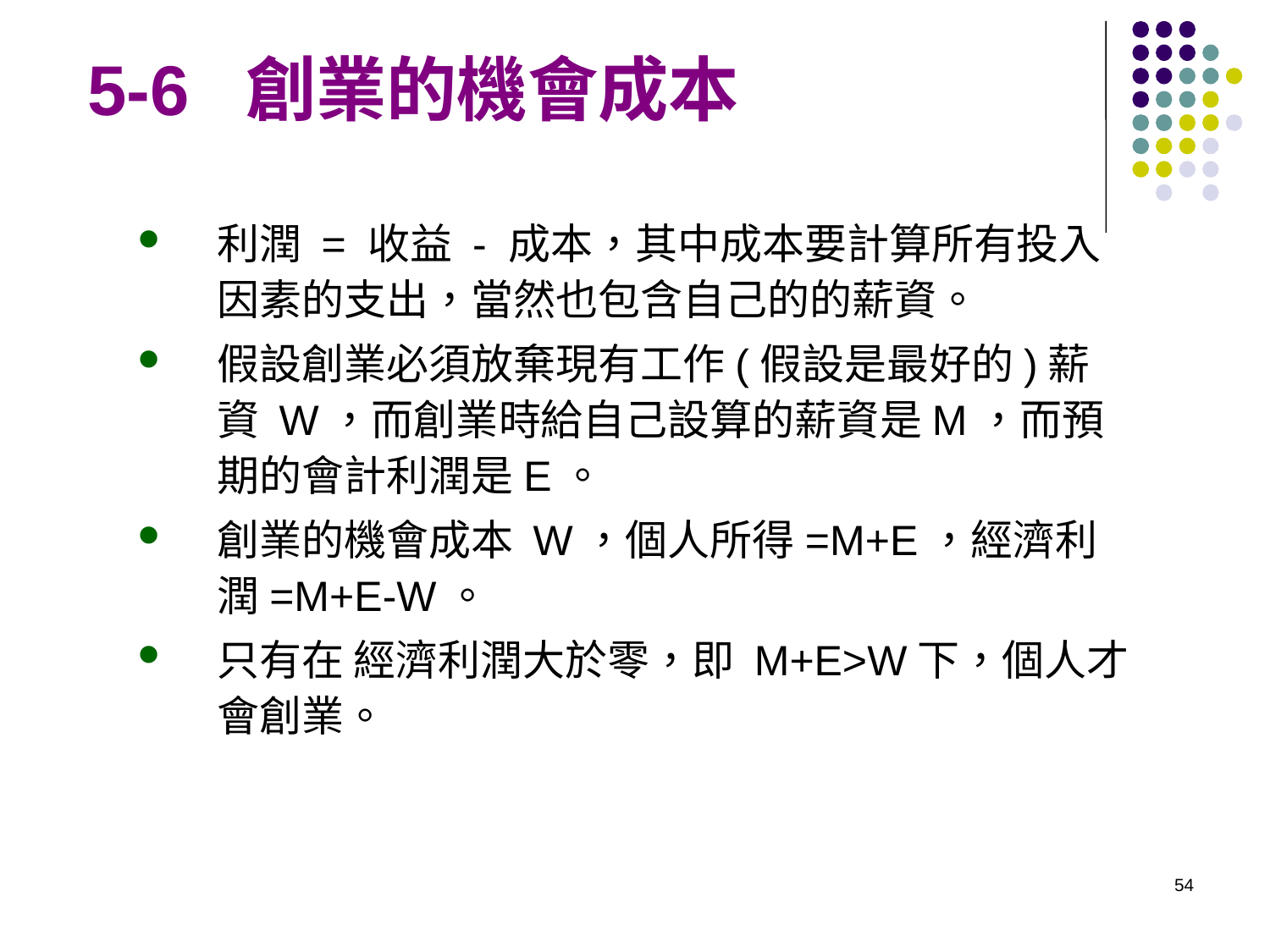

# 5-6  創業的機會成本
利潤 = 收益 - 成本，其中成本要計算所有投入因素的支出，當然也包含自己的的薪資。
假設創業必須放棄現有工作(假設是最好的)薪資 W，而創業時給自己設算的薪資是M，而預期的會計利潤是E。
創業的機會成本 W，個人所得=M+E，經濟利潤=M+E-W。
只有在 經濟利潤大於零，即 M+E>W下，個人才會創業。
54